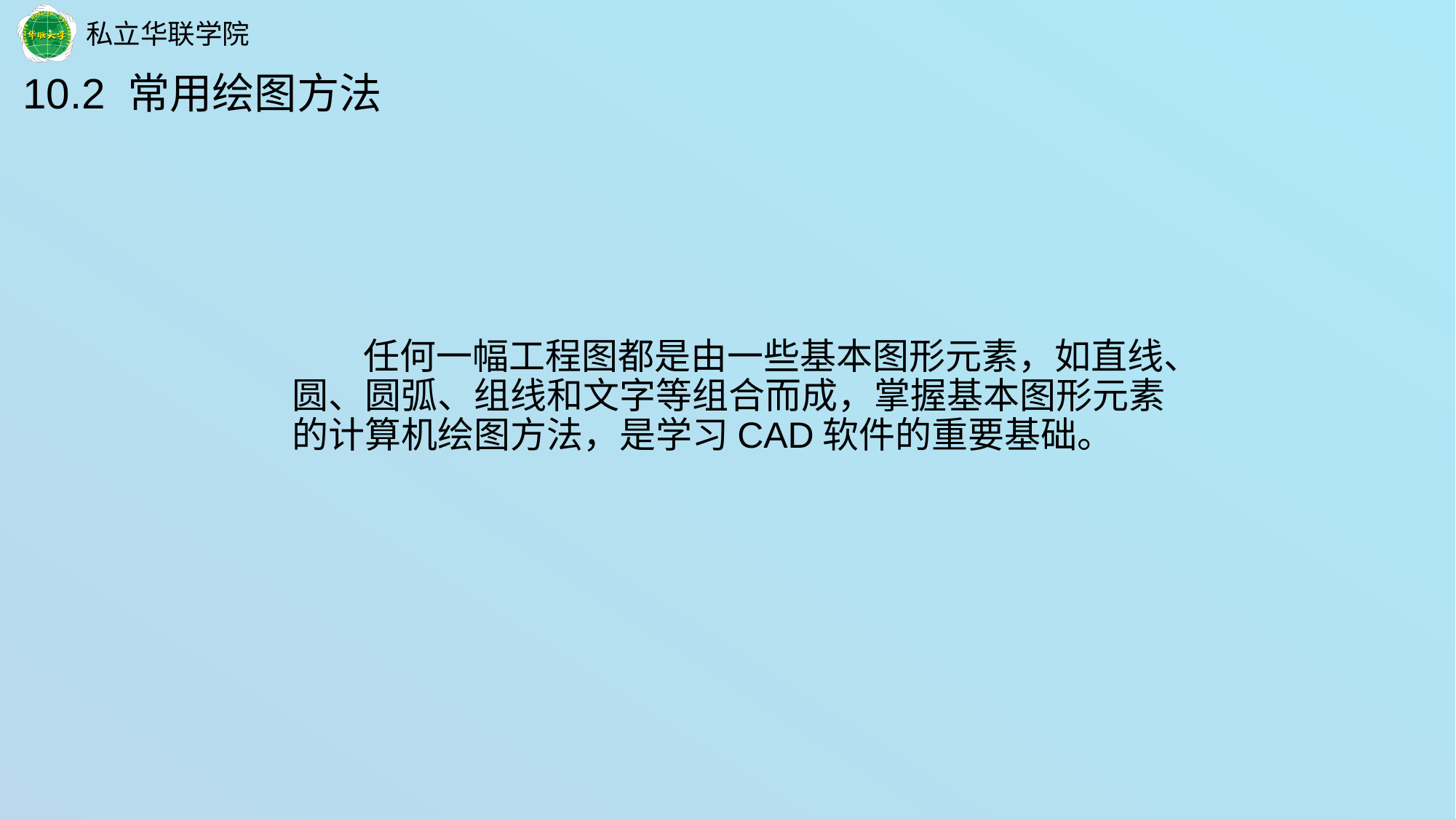

10.2 常用绘图方法
           任何一幅工程图都是由一些基本图形元素，如直线、圆、圆弧、组线和文字等组合而成，掌握基本图形元素的计算机绘图方法，是学习CAD软件的重要基础。